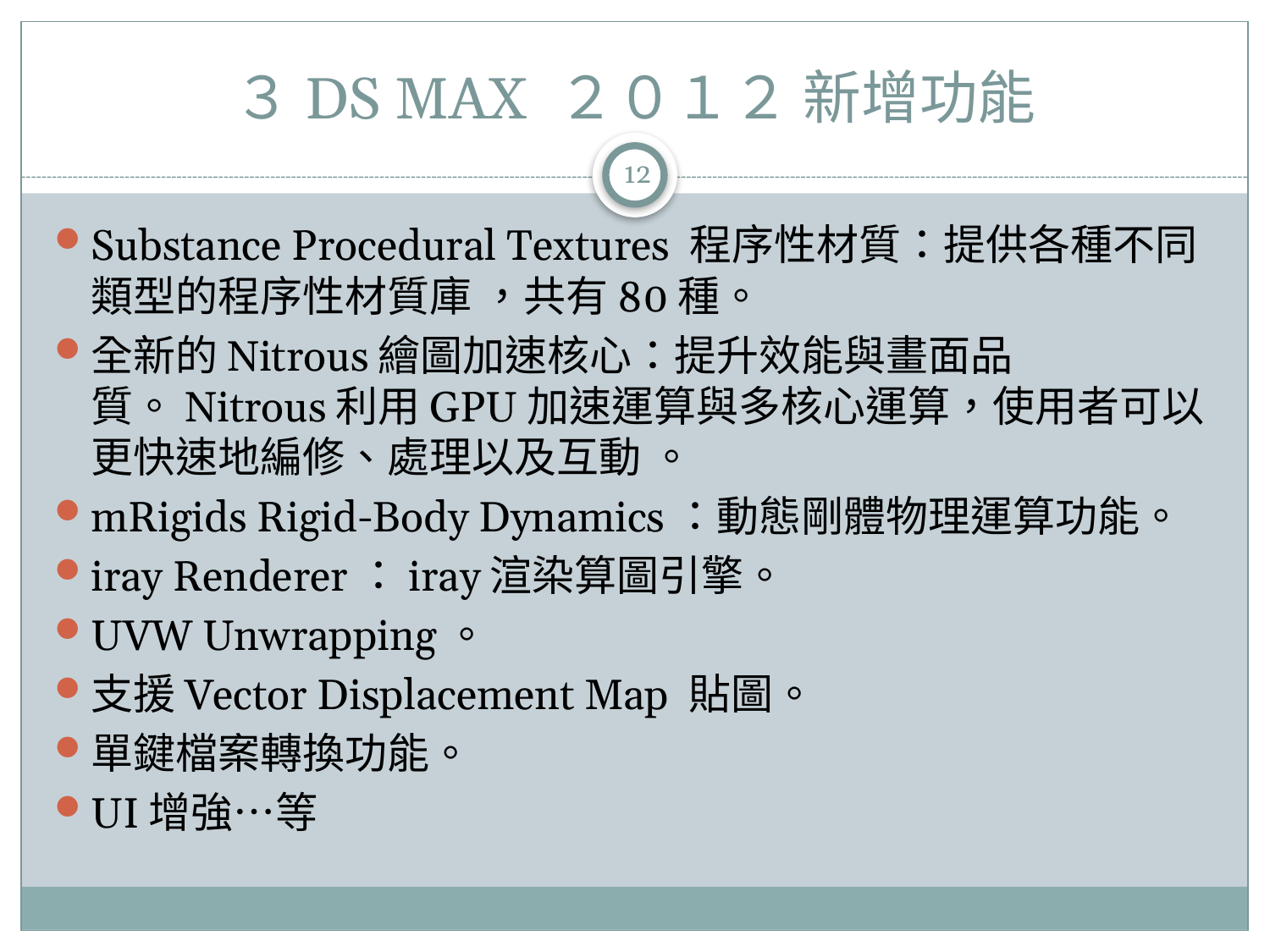

# ３DS MAX ２０１２ 新增功能
12
Substance Procedural Textures 程序性材質：提供各種不同類型的程序性材質庫 ，共有80種。
全新的Nitrous繪圖加速核心：提升效能與畫面品質。Nitrous利用GPU加速運算與多核心運算，使用者可以更快速地編修、處理以及互動 。
mRigids Rigid-Body Dynamics：動態剛體物理運算功能。
iray Renderer：iray渲染算圖引擎。
UVW Unwrapping。
支援Vector Displacement Map 貼圖。
單鍵檔案轉換功能。
UI增強…等